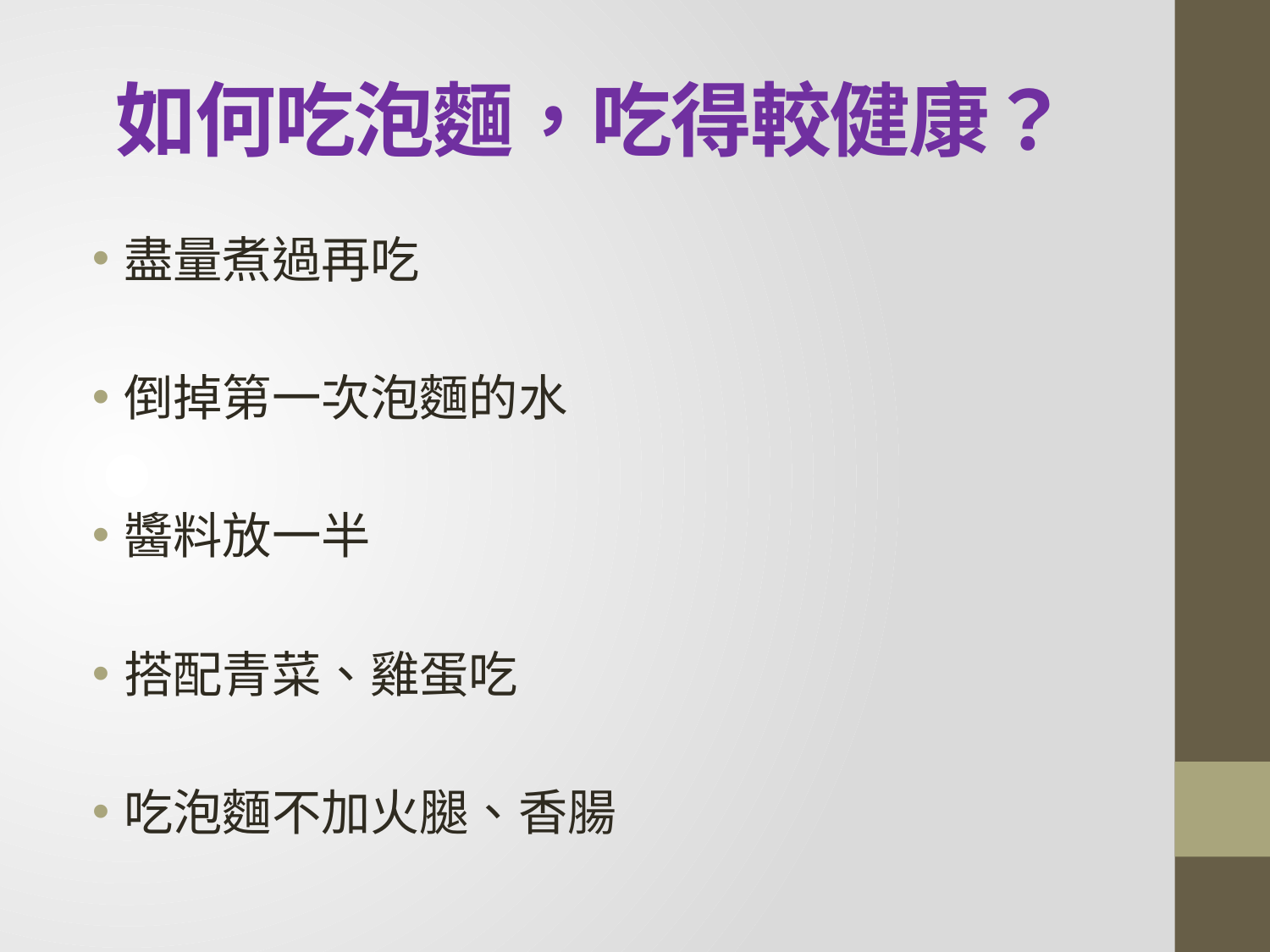

# 如何吃泡麵，吃得較健康？
盡量煮過再吃

倒掉第一次泡麵的水

醬料放一半

搭配青菜、雞蛋吃

吃泡麵不加火腿、香腸